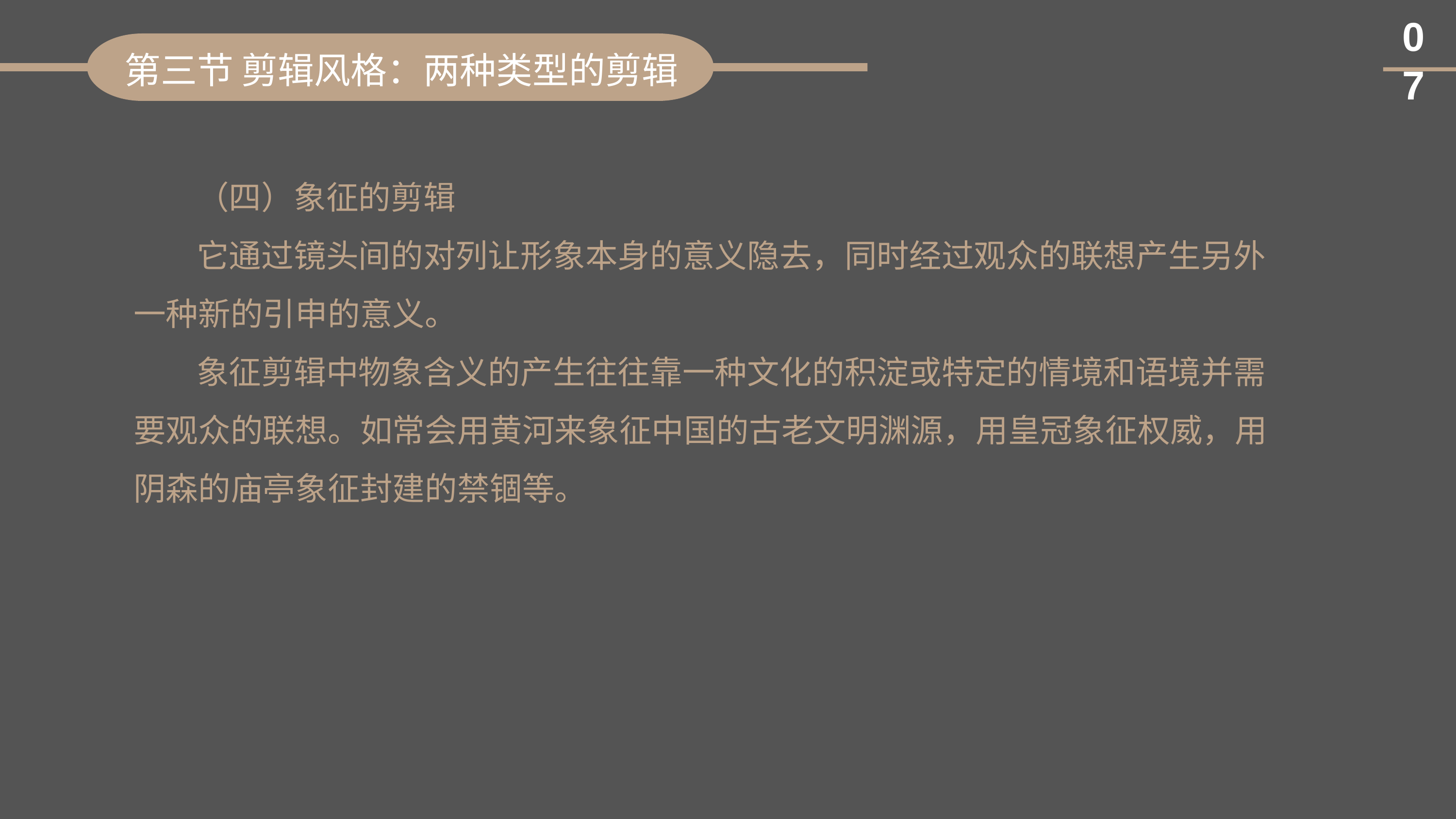

07

第三节 剪辑风格：两种类型的剪辑

（四）象征的剪辑
它通过镜头间的对列让形象本身的意义隐去，同时经过观众的联想产生另外一种新的引申的意义。
象征剪辑中物象含义的产生往往靠一种文化的积淀或特定的情境和语境并需要观众的联想。如常会用黄河来象征中国的古老文明渊源，用皇冠象征权威，用阴森的庙亭象征封建的禁锢等。